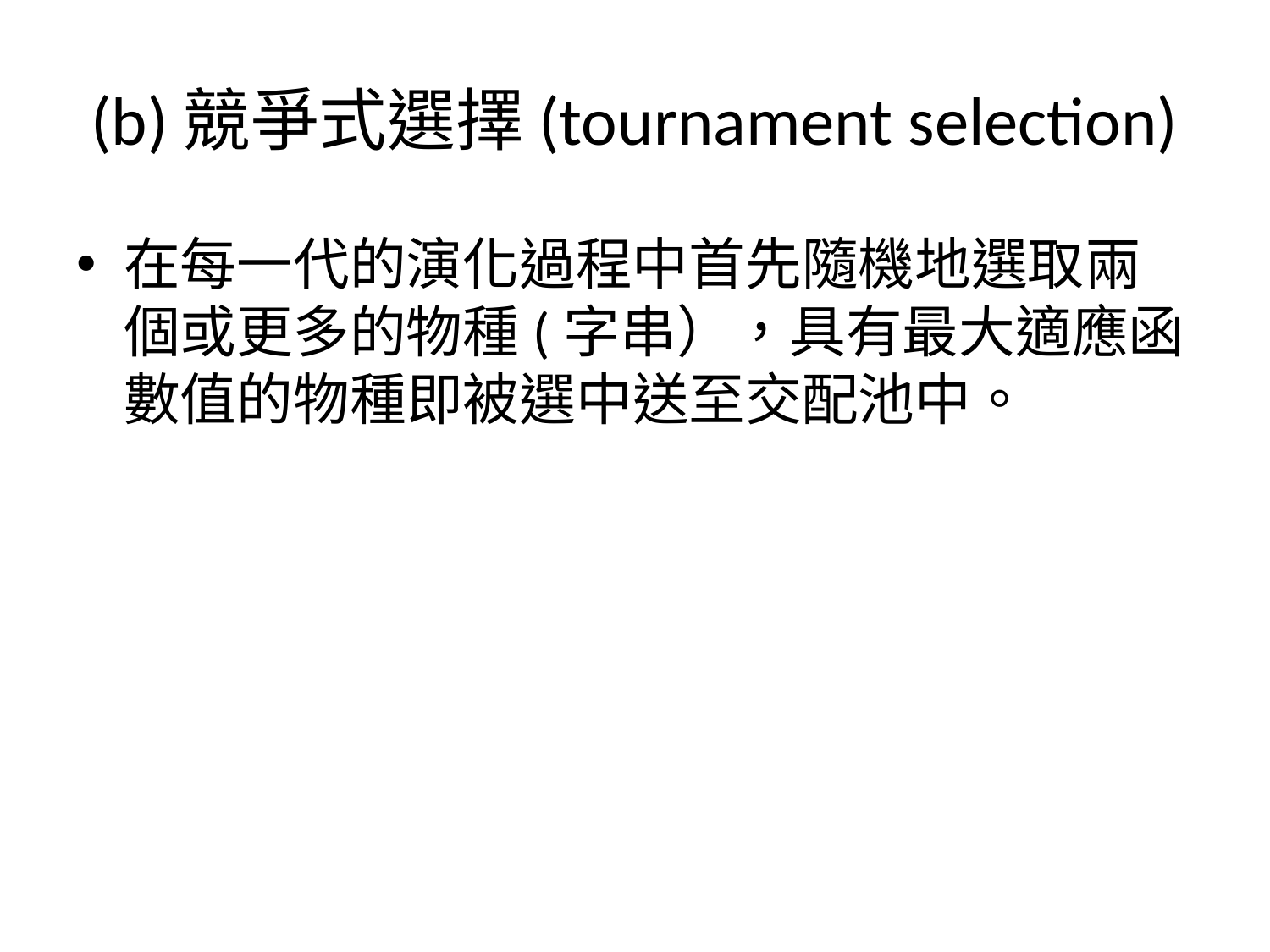

# (b)競爭式選擇(tournament selection)
在每一代的演化過程中首先隨機地選取兩個或更多的物種(字串），具有最大適應函數值的物種即被選中送至交配池中。